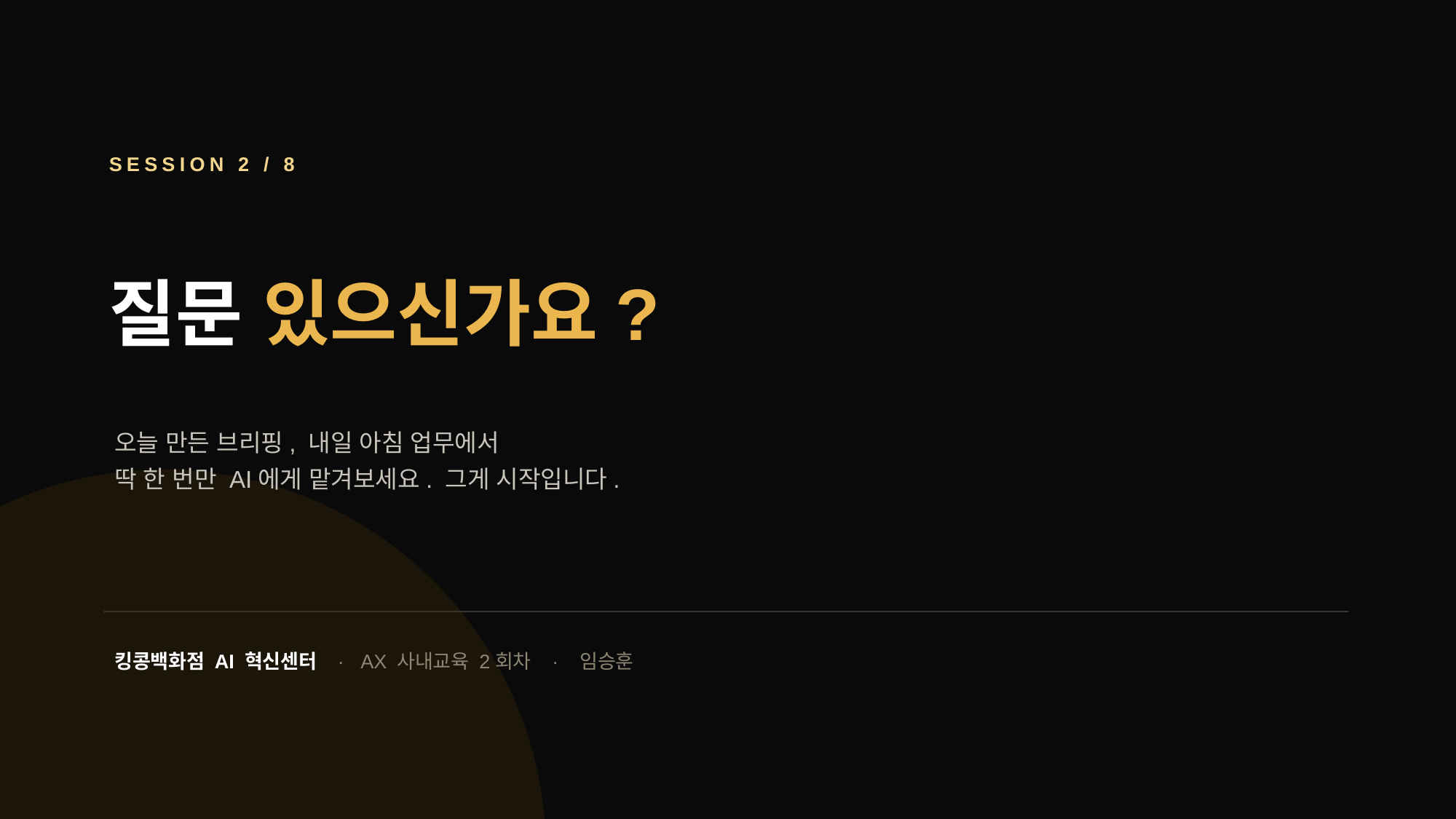

SESSION 2 / 8
질문 있으신가요?
오늘 만든 브리핑, 내일 아침 업무에서
딱 한 번만 AI에게 맡겨보세요. 그게 시작입니다.

킹콩백화점 AI 혁신센터   ·   AX 사내교육 2회차   ·   임승훈